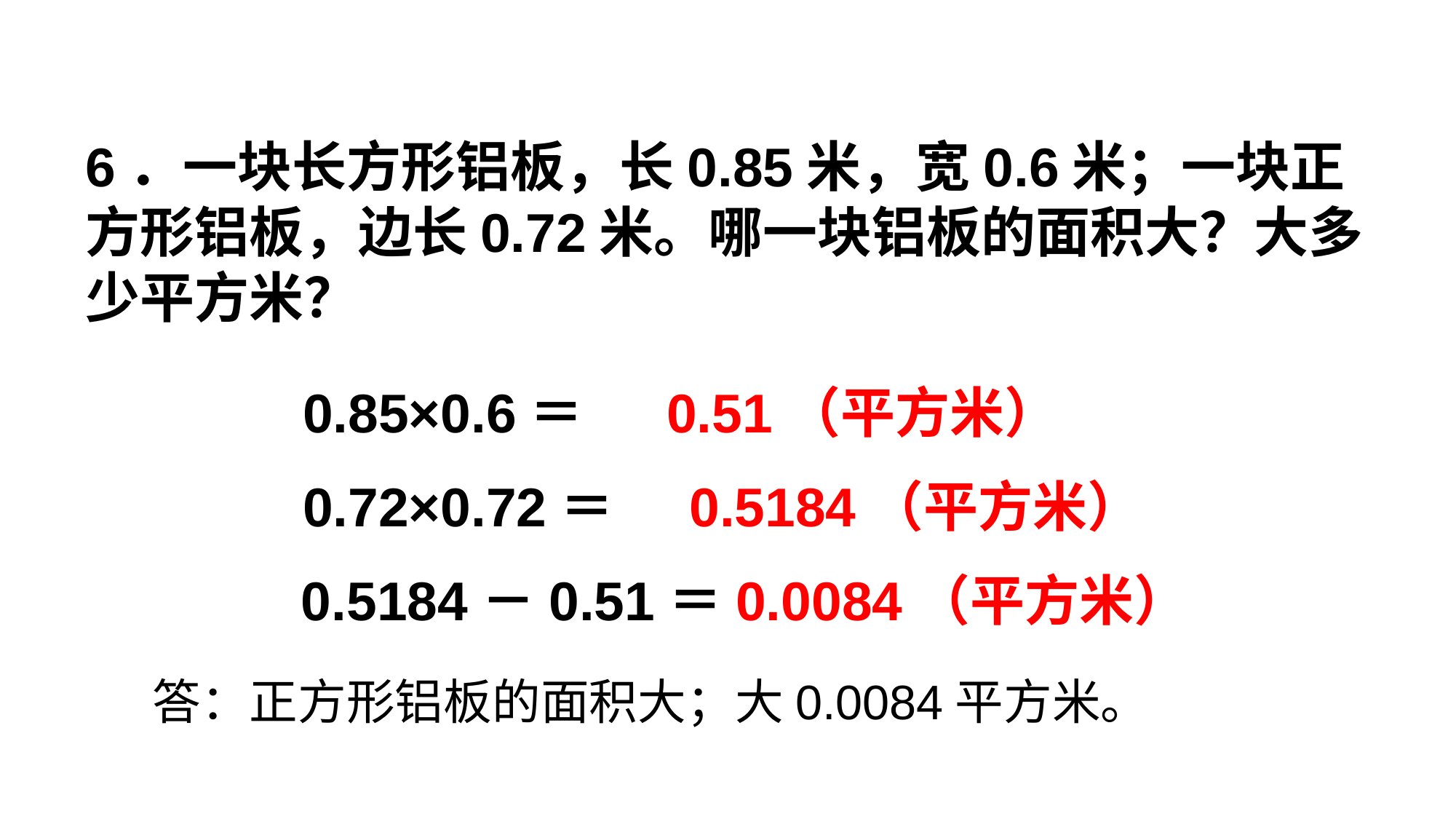

6．一块长方形铝板，长0.85米，宽0.6米；一块正方形铝板，边长0.72米。哪一块铝板的面积大？大多少平方米？
0.85×0.6＝
0.51（平方米）
0.72×0.72＝
0.5184（平方米）
0.5184－0.51＝0.0084（平方米）
答：正方形铝板的面积大；大0.0084平方米。